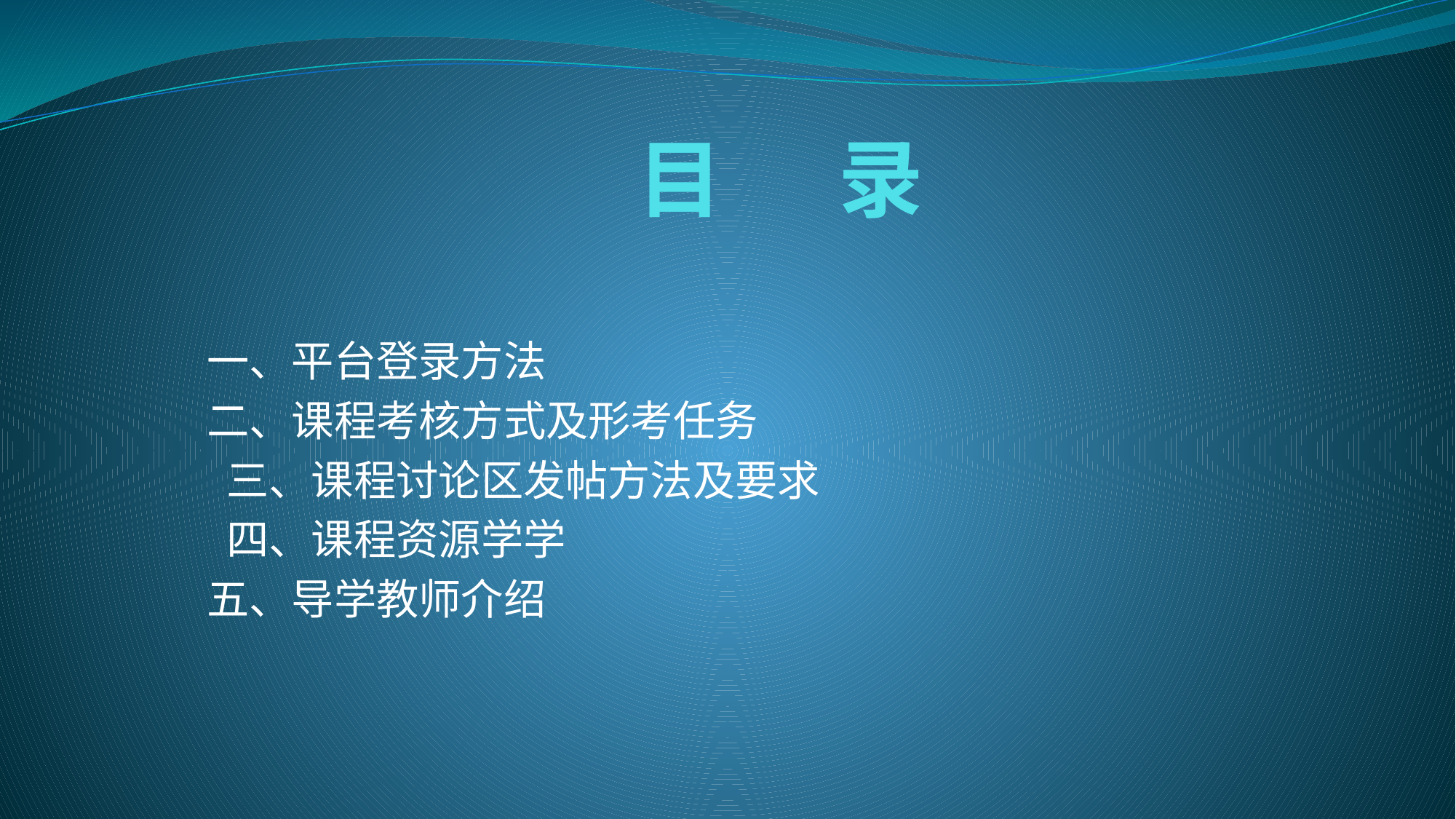

# 目      录
一、平台登录方法
二、课程考核方式及形考任务
 三、课程讨论区发帖方法及要求
 四、课程资源学学
五、导学教师介绍